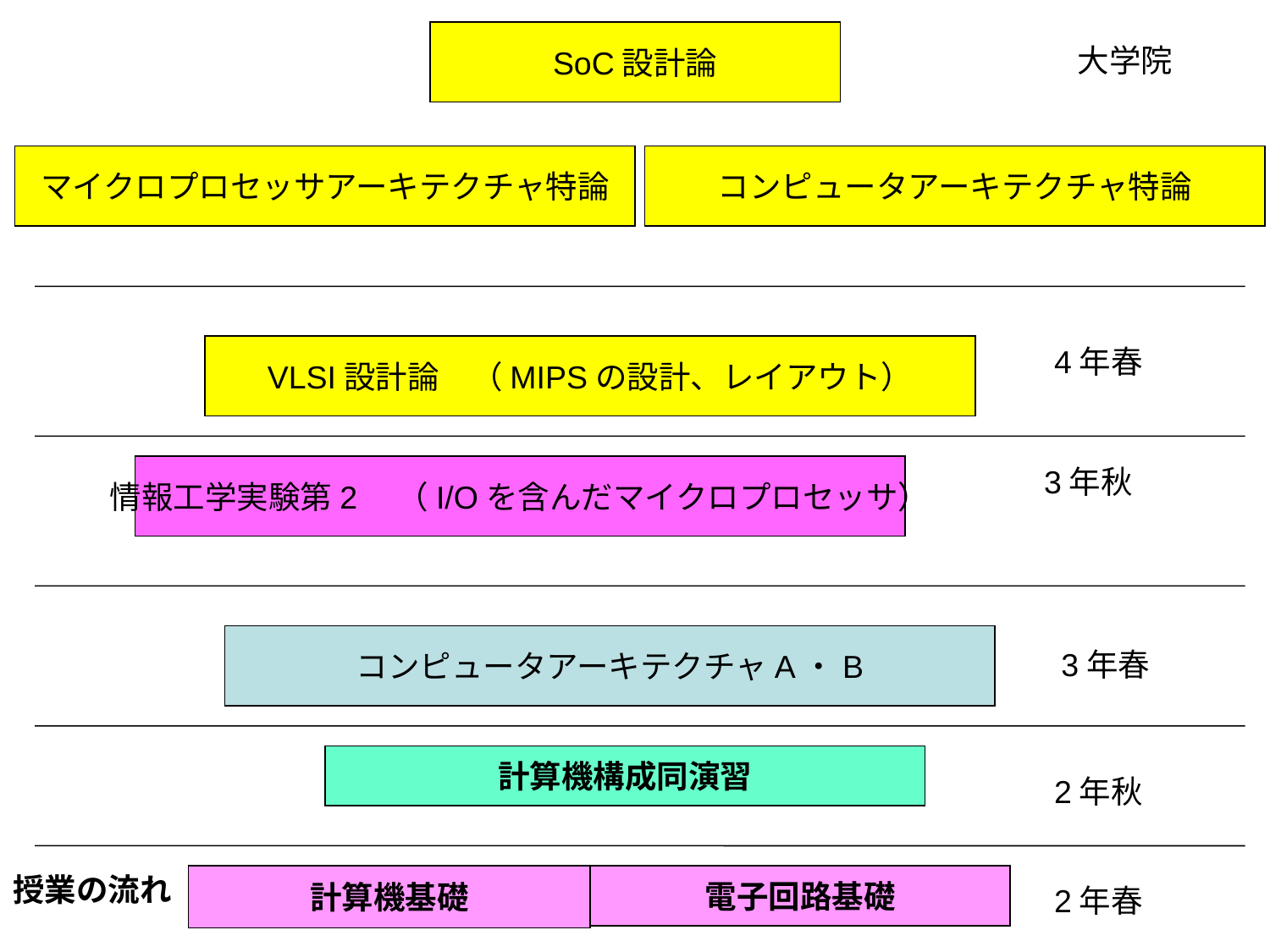

SoC設計論
大学院
マイクロプロセッサアーキテクチャ特論
コンピュータアーキテクチャ特論

VLSI設計論　（MIPSの設計、レイアウト）
4年春

情報工学実験第2　（I/Oを含んだマイクロプロセッサ）
3年秋

コンピュータアーキテクチャA・B
3年春

計算機構成同演習
2年秋

授業の流れ
計算機基礎
電子回路基礎
2年春